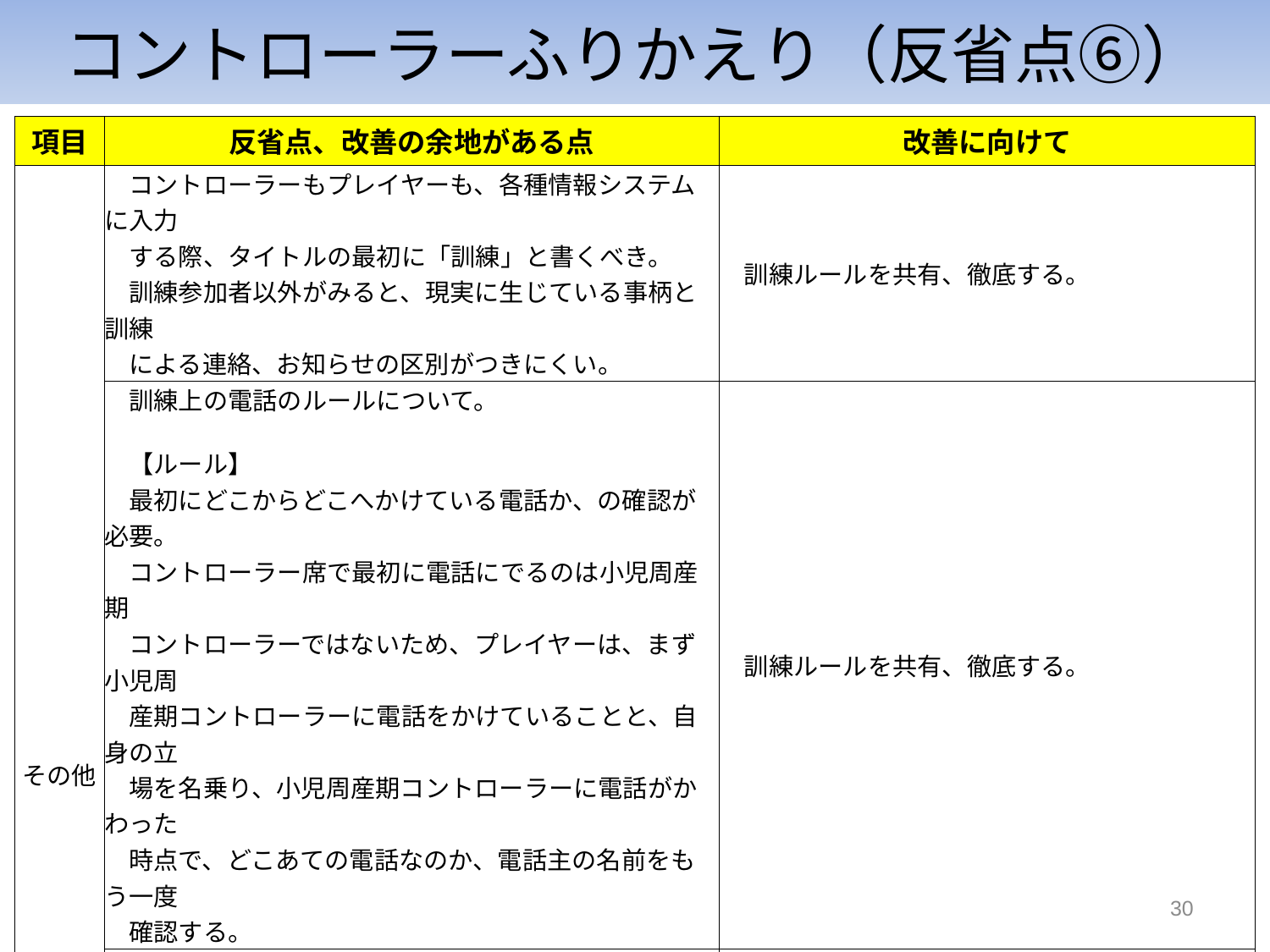

コントローラーふりかえり（反省点⑥）
| 項目 | 反省点、改善の余地がある点 | 改善に向けて |
| --- | --- | --- |
| その他 | コントローラーもプレイヤーも、各種情報システムに入力 　する際、タイトルの最初に「訓練」と書くべき。 　訓練参加者以外がみると、現実に生じている事柄と訓練 　による連絡、お知らせの区別がつきにくい。 | 訓練ルールを共有、徹底する。 |
|  | 訓練上の電話のルールについて。 　【ルール】 　最初にどこからどこへかけている電話か、の確認が必要。　 　コントローラー席で最初に電話にでるのは小児周産期 　コントローラーではないため、プレイヤーは、まず小児周 　産期コントローラーに電話をかけていることと、自身の立 　場を名乗り、小児周産期コントローラーに電話がかわった　 　時点で、どこあての電話なのか、電話主の名前をもう一度 　確認する。 | 訓練ルールを共有、徹底する。 |
|  | 訓練もしくは実災害を経験したことがあるプレイヤーが1人 　しかいないと、訓練開始時点が大変。 　経験者プレイヤーは必要な事をすべて1人で伝えなけれ 　ばならないし、初めて訓練に参加するプレイヤーは状況 　が呑み込めないまま訓練を開始することになってしまう。 | プレイヤーとして、経験者が2人はいる方がよい。　 　初参加のプレイヤーには事前説明ができるとよい。 　あるいは訓練開始前に経験者プレイヤー、母子グ 　ループ職員から初参加のプレイヤーに情報伝達　 　時間を設けるとよい。 |
|  | 全体ミーティングが長い。 | ※本部長、医療対策課、健康医療総務課マター |
30